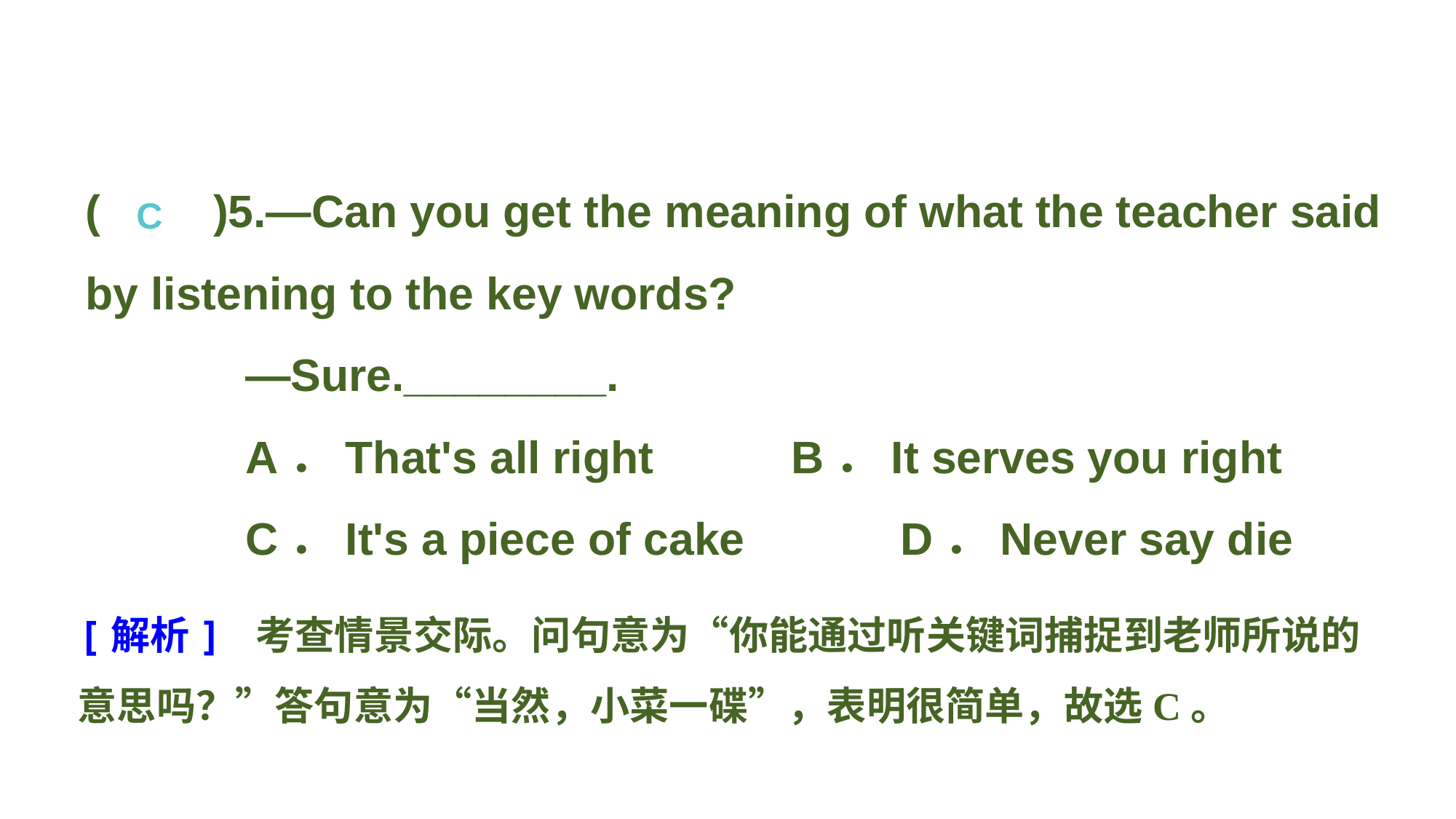

(　　)5.—Can you get the meaning of what the teacher said by listening to the key words?
—Sure.________.
A．That's all right  		B．It serves you right
C．It's a piece of cake   		D．Never say die
C
[解析] 考查情景交际。问句意为“你能通过听关键词捕捉到老师所说的意思吗？”答句意为“当然，小菜一碟”，表明很简单，故选C。